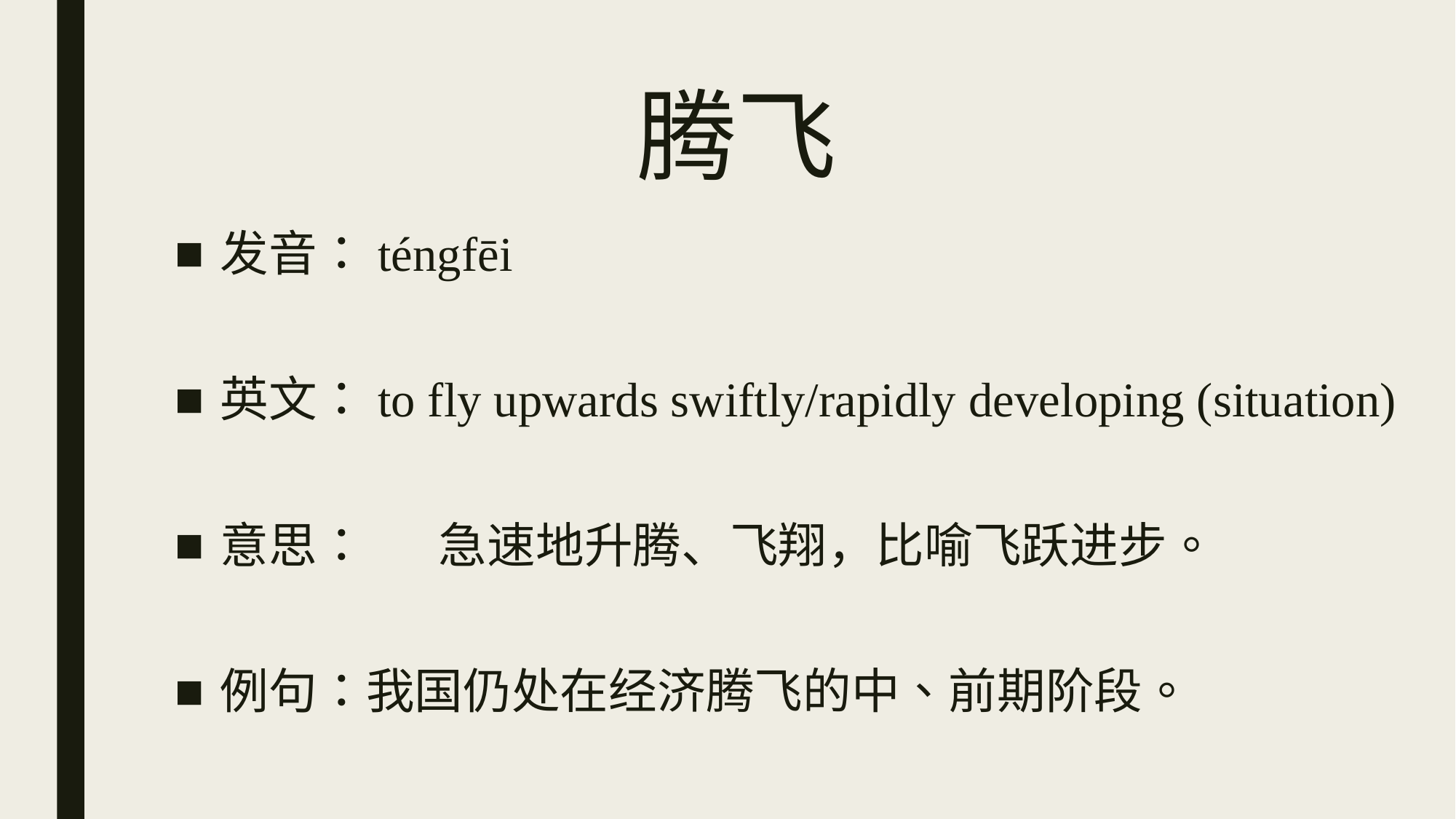

# 腾飞
发音：téngfēi

英文：to fly upwards swiftly/rapidly developing (situation)​

意思：	急速地升腾、飞翔，比喻飞跃进步。

例句：我国仍处在经济腾飞的中、前期阶段。